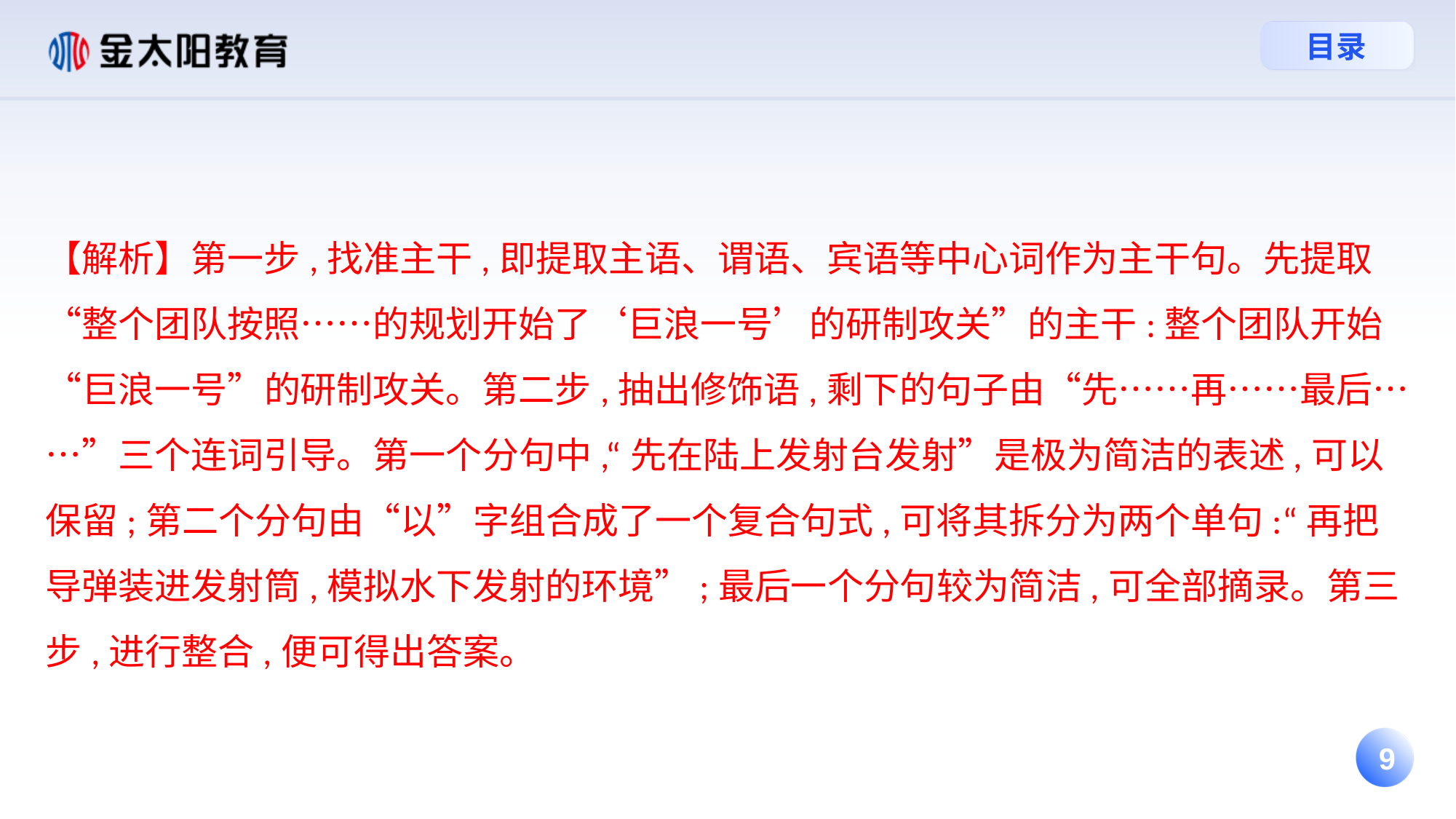

【解析】第一步,找准主干,即提取主语、谓语、宾语等中心词作为主干句。先提取“整个团队按照……的规划开始了‘巨浪一号’的研制攻关”的主干:整个团队开始“巨浪一号”的研制攻关。第二步,抽出修饰语,剩下的句子由“先……再……最后……”三个连词引导。第一个分句中,“先在陆上发射台发射”是极为简洁的表述,可以保留;第二个分句由“以”字组合成了一个复合句式,可将其拆分为两个单句:“再把导弹装进发射筒,模拟水下发射的环境”;最后一个分句较为简洁,可全部摘录。第三步,进行整合,便可得出答案。